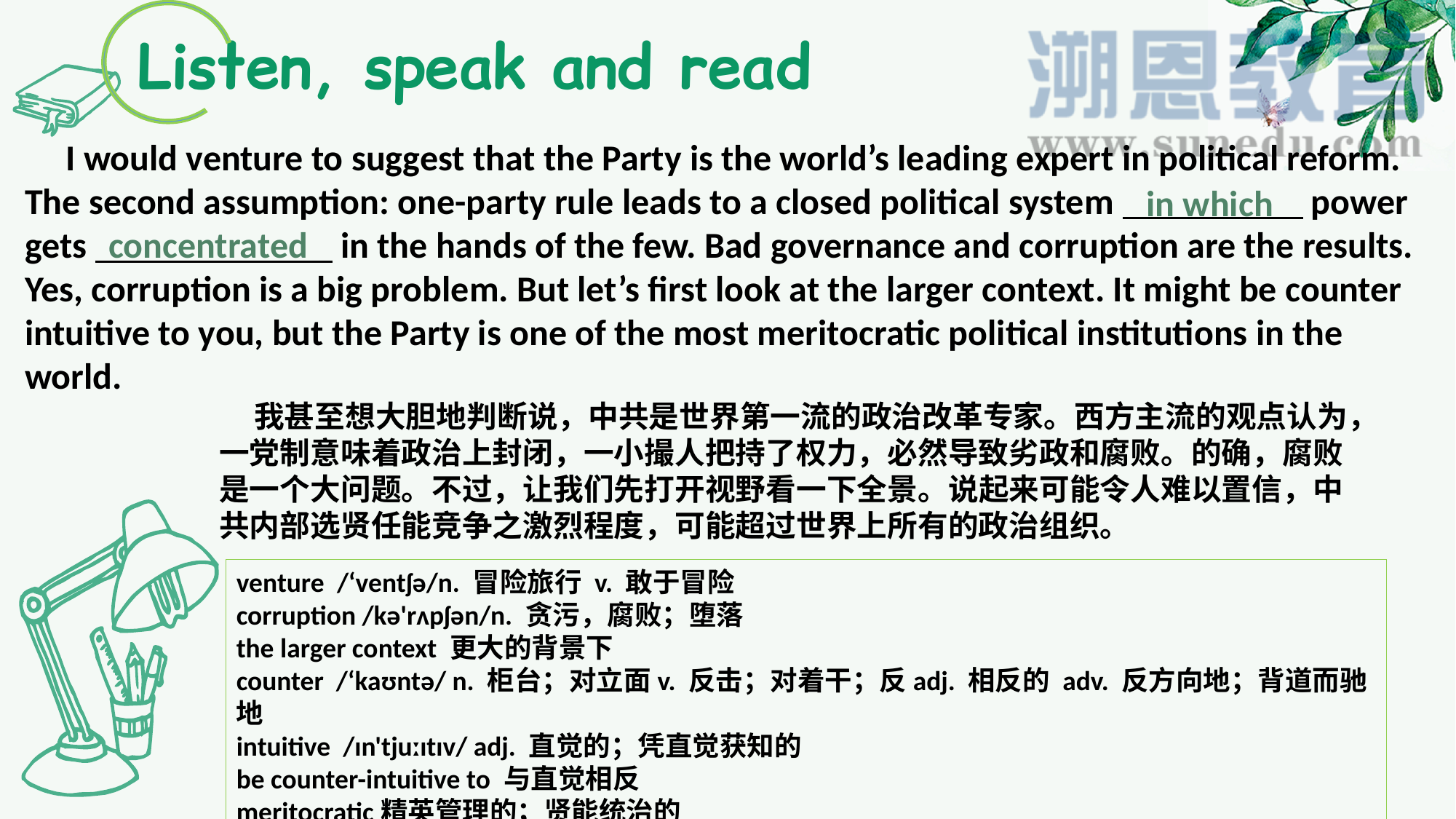

Listen, speak and read

     I would venture to suggest that the Party is the world’s leading expert in political reform. The second assumption: one-party rule leads to a closed political system                        power gets                               in the hands of the few. Bad governance and corruption are the results. Yes, corruption is a big problem. But let’s first look at the larger context. It might be counter intuitive to you, but the Party is one of the most meritocratic political institutions in the world.
in which
concentrated
    我甚至想大胆地判断说，中共是世界第一流的政治改革专家。西方主流的观点认为，一党制意味着政治上封闭，一小撮人把持了权力，必然导致劣政和腐败。的确，腐败是一个大问题。不过，让我们先打开视野看一下全景。说起来可能令人难以置信，中共内部选贤任能竞争之激烈程度，可能超过世界上所有的政治组织。

venture  /‘ventʃə/n. 冒险旅行 v. 敢于冒险
corruption /kə'rʌpʃən/n. 贪污，腐败；堕落
the larger context 更大的背景下
counter  /‘kaʊntə/ n. 柜台；对立面v. 反击；对着干；反adj. 相反的 adv. 反方向地；背道而驰地
intuitive  /ɪn'tjuːɪtɪv/ adj. 直觉的；凭直觉获知的
be counter-intuitive to 与直觉相反
meritocratic精英管理的；贤能统治的